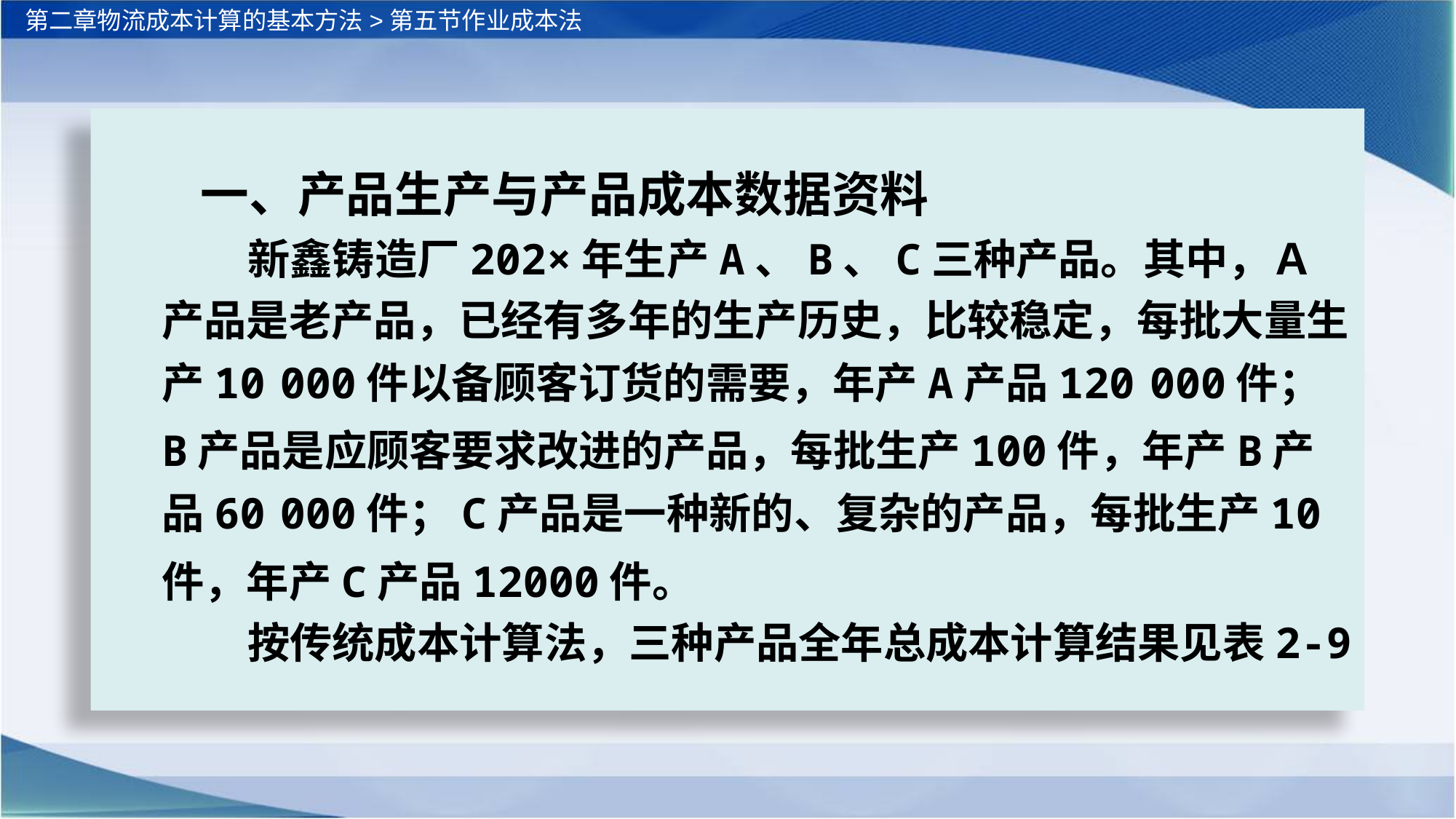

第二章物流成本计算的基本方法>第五节作业成本法
一、产品生产与产品成本数据资料
新鑫铸造厂202×年生产A、B、C三种产品。其中，Ａ产品是老产品，已经有多年的生产历史，比较稳定，每批大量生产10 000件以备顾客订货的需要，年产A产品120 000件；B产品是应顾客要求改进的产品，每批生产100件，年产B产品60 000件；C产品是一种新的、复杂的产品，每批生产10件，年产C产品12000件。
按传统成本计算法，三种产品全年总成本计算结果见表2-9